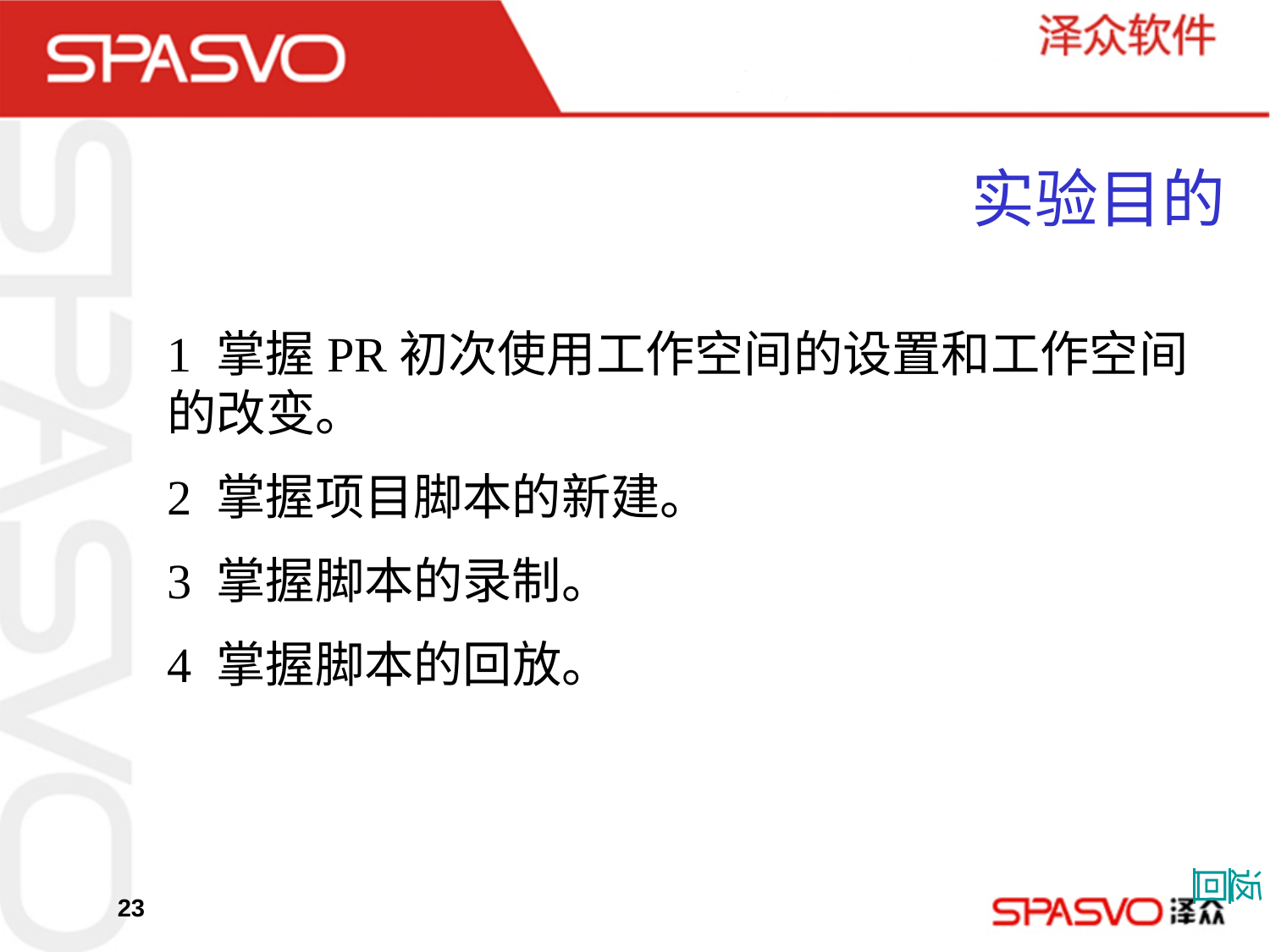

# 实验目的

1 掌握PR初次使用工作空间的设置和工作空间的改变。
2 掌握项目脚本的新建。
3 掌握脚本的录制。
4 掌握脚本的回放。
返回
23